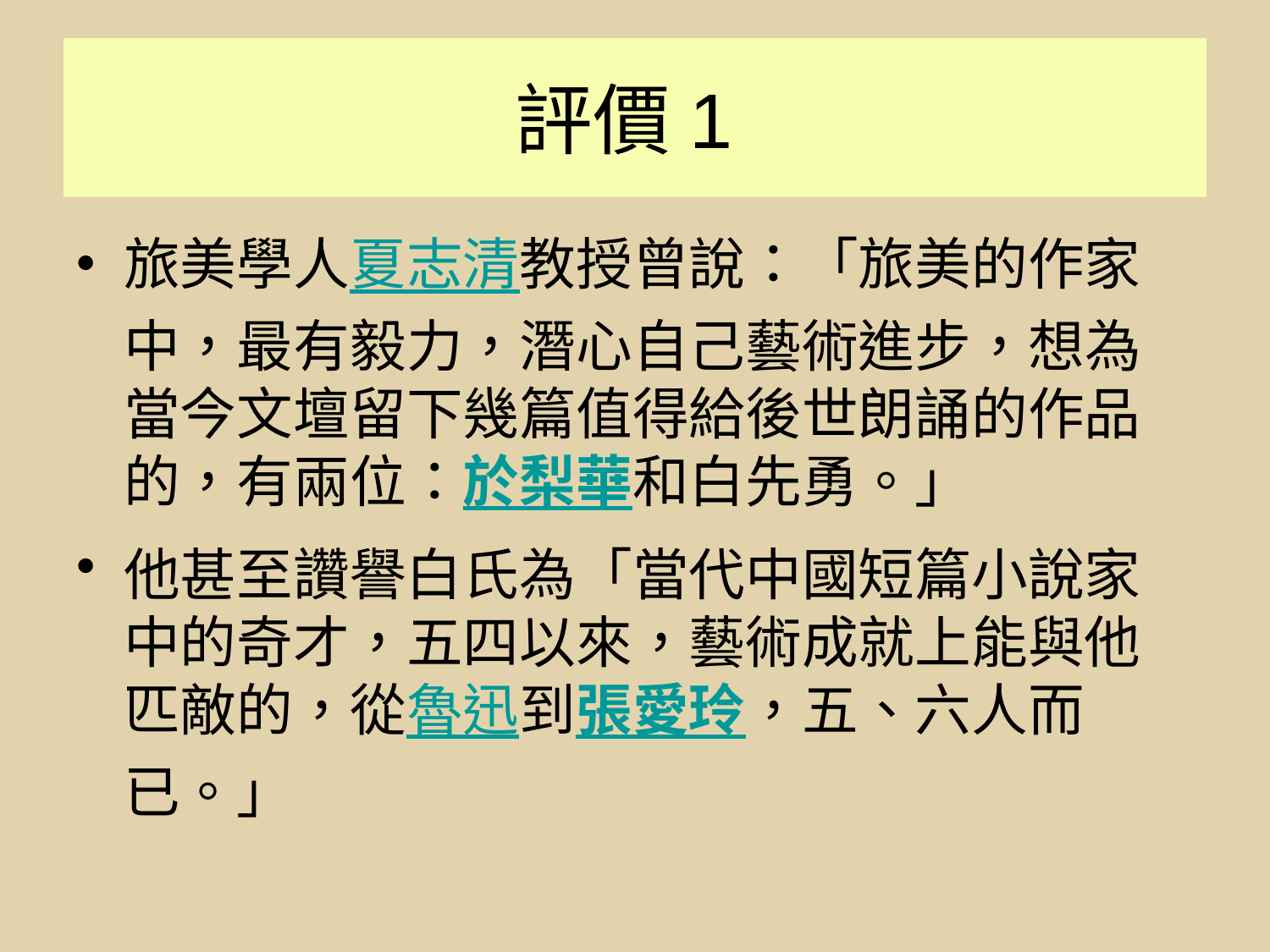

# 評價1
旅美學人夏志清教授曾說：「旅美的作家中，最有毅力，潛心自己藝術進步，想為當今文壇留下幾篇值得給後世朗誦的作品的，有兩位：於梨華和白先勇。」
他甚至讚譽白氏為「當代中國短篇小說家中的奇才，五四以來，藝術成就上能與他匹敵的，從魯迅到張愛玲，五、六人而已。」